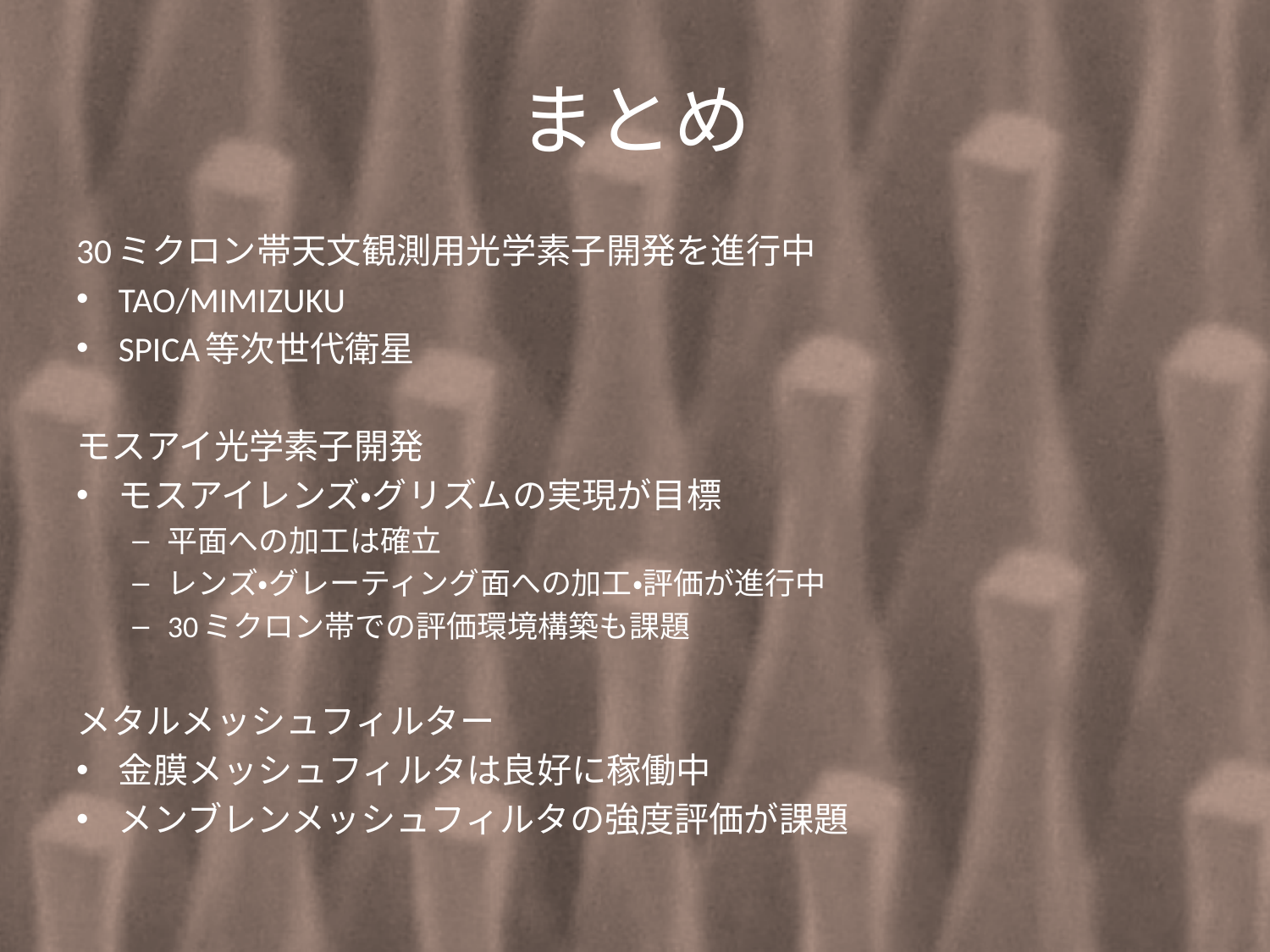

# まとめ
30ミクロン帯天文観測用光学素子開発を進行中
TAO/MIMIZUKU
SPICA等次世代衛星

モスアイ光学素子開発
モスアイレンズ・グリズムの実現が目標
平面への加工は確立
レンズ・グレーティング面への加工・評価が進行中
30ミクロン帯での評価環境構築も課題

メタルメッシュフィルター
金膜メッシュフィルタは良好に稼働中
メンブレンメッシュフィルタの強度評価が課題